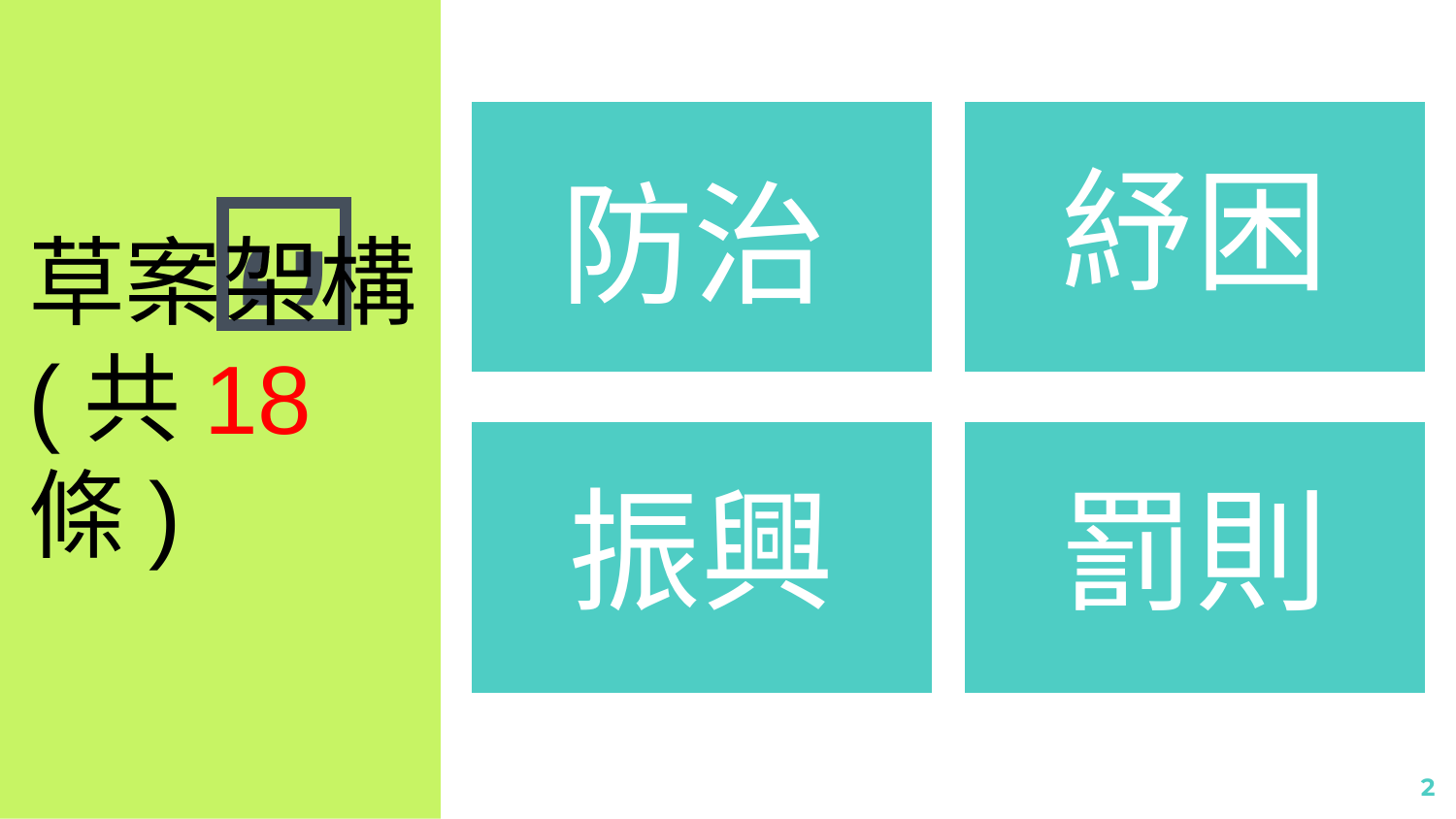

紓困
振興
罰則
防治
草案架構
(共18條)
2